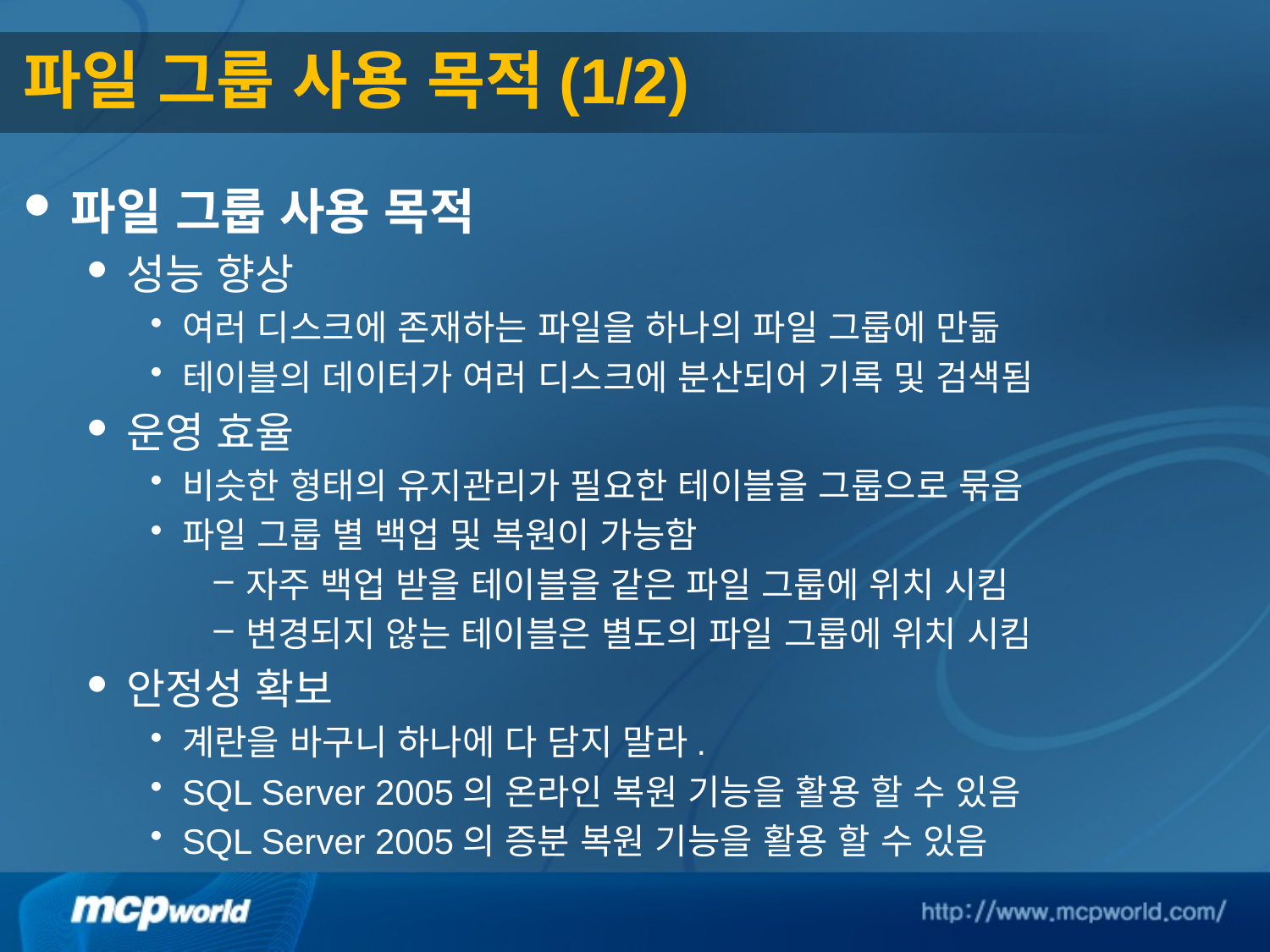

# 파일 그룹 사용 목적(1/2)
파일 그룹 사용 목적
성능 향상
여러 디스크에 존재하는 파일을 하나의 파일 그룹에 만듦
테이블의 데이터가 여러 디스크에 분산되어 기록 및 검색됨
운영 효율
비슷한 형태의 유지관리가 필요한 테이블을 그룹으로 묶음
파일 그룹 별 백업 및 복원이 가능함
자주 백업 받을 테이블을 같은 파일 그룹에 위치 시킴
변경되지 않는 테이블은 별도의 파일 그룹에 위치 시킴
안정성 확보
계란을 바구니 하나에 다 담지 말라.
SQL Server 2005의 온라인 복원 기능을 활용 할 수 있음
SQL Server 2005의 증분 복원 기능을 활용 할 수 있음